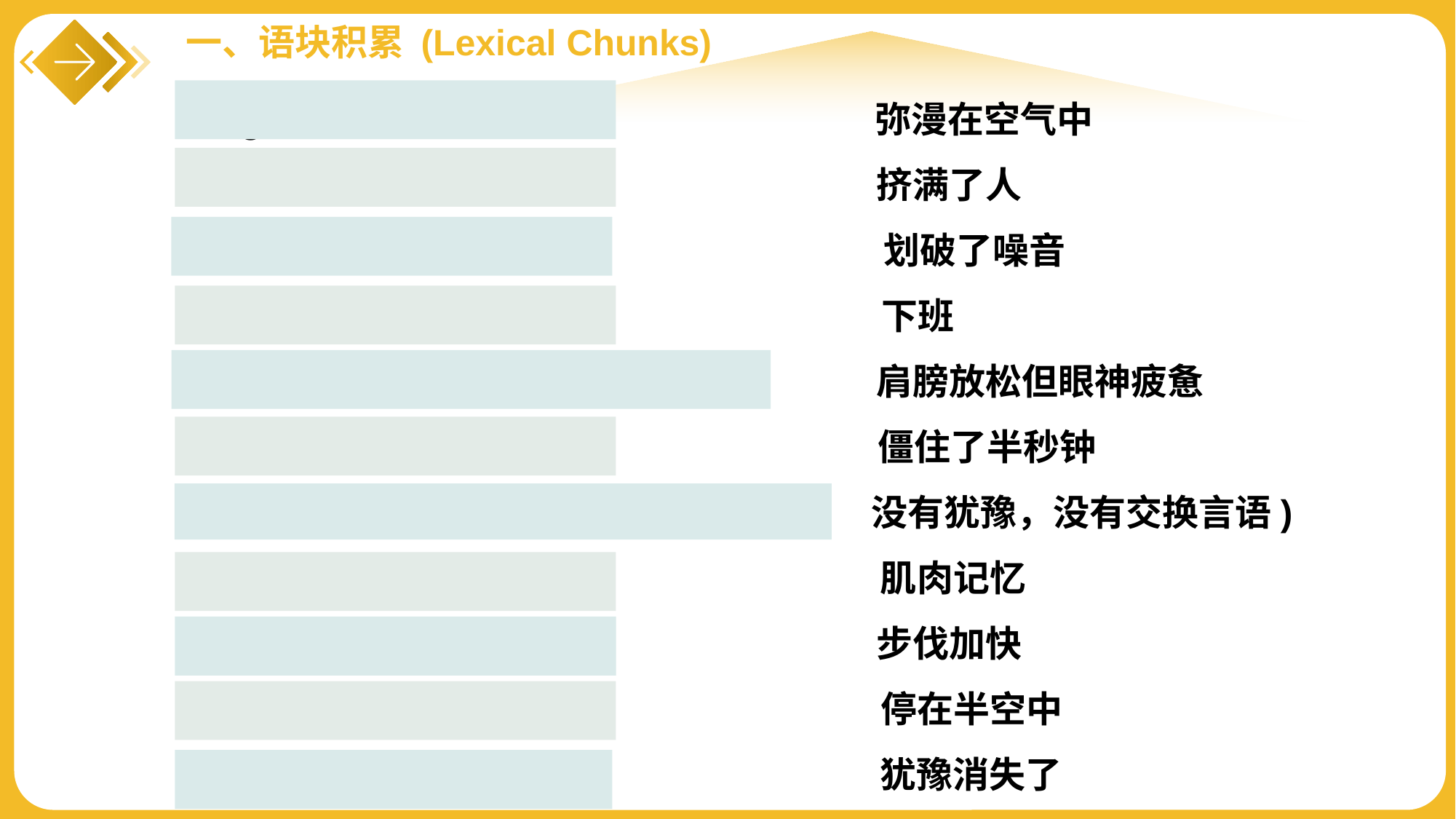

一、语块积累 (Lexical Chunks)

linger in the air                                        弥漫在空气中
packed with folks                                    挤满了人
cut through the noise                              划破了噪音
get off work                                              下班
shoulders relaxed but eyes tired           肩膀放松但眼神疲惫
freeze for half a second                          僵住了半秒钟
No hesitation, no exchange of words   没有犹豫，没有交换言语)
muscle memory                                       肌肉记忆
steps quicken                                          步伐加快
pause mid-air                                           停在半空中
hesitation melted away                           犹豫消失了